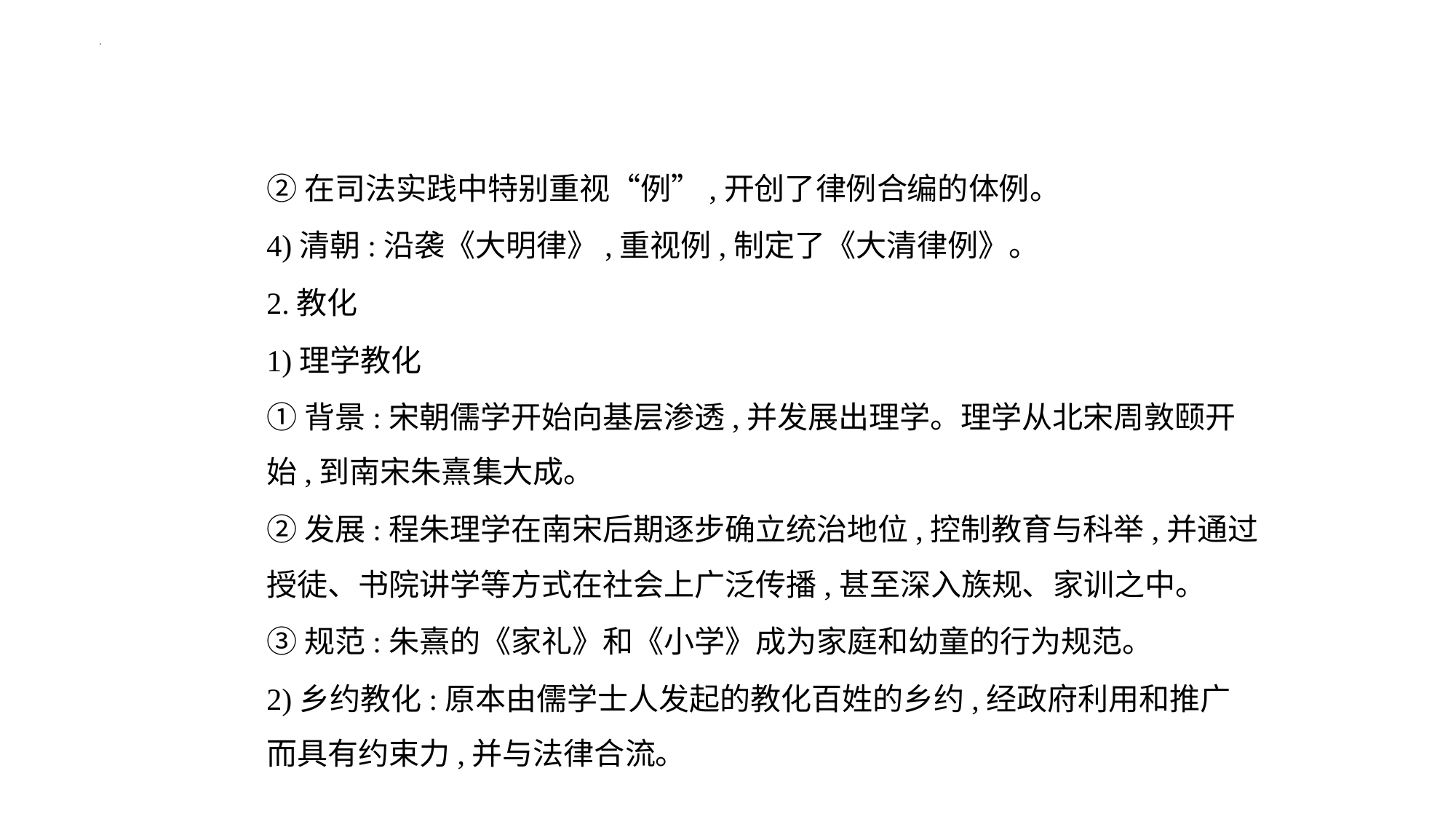

②在司法实践中特别重视“例”,开创了律例合编的体例。
4)清朝:沿袭《大明律》,重视例,制定了《大清律例》。
2.教化
1)理学教化
①背景:宋朝儒学开始向基层渗透,并发展出理学。理学从北宋周敦颐开
始,到南宋朱熹集大成。
②发展:程朱理学在南宋后期逐步确立统治地位,控制教育与科举,并通过
授徒、书院讲学等方式在社会上广泛传播,甚至深入族规、家训之中。
③规范:朱熹的《家礼》和《小学》成为家庭和幼童的行为规范。
2)乡约教化:原本由儒学士人发起的教化百姓的乡约,经政府利用和推广
而具有约束力,并与法律合流。